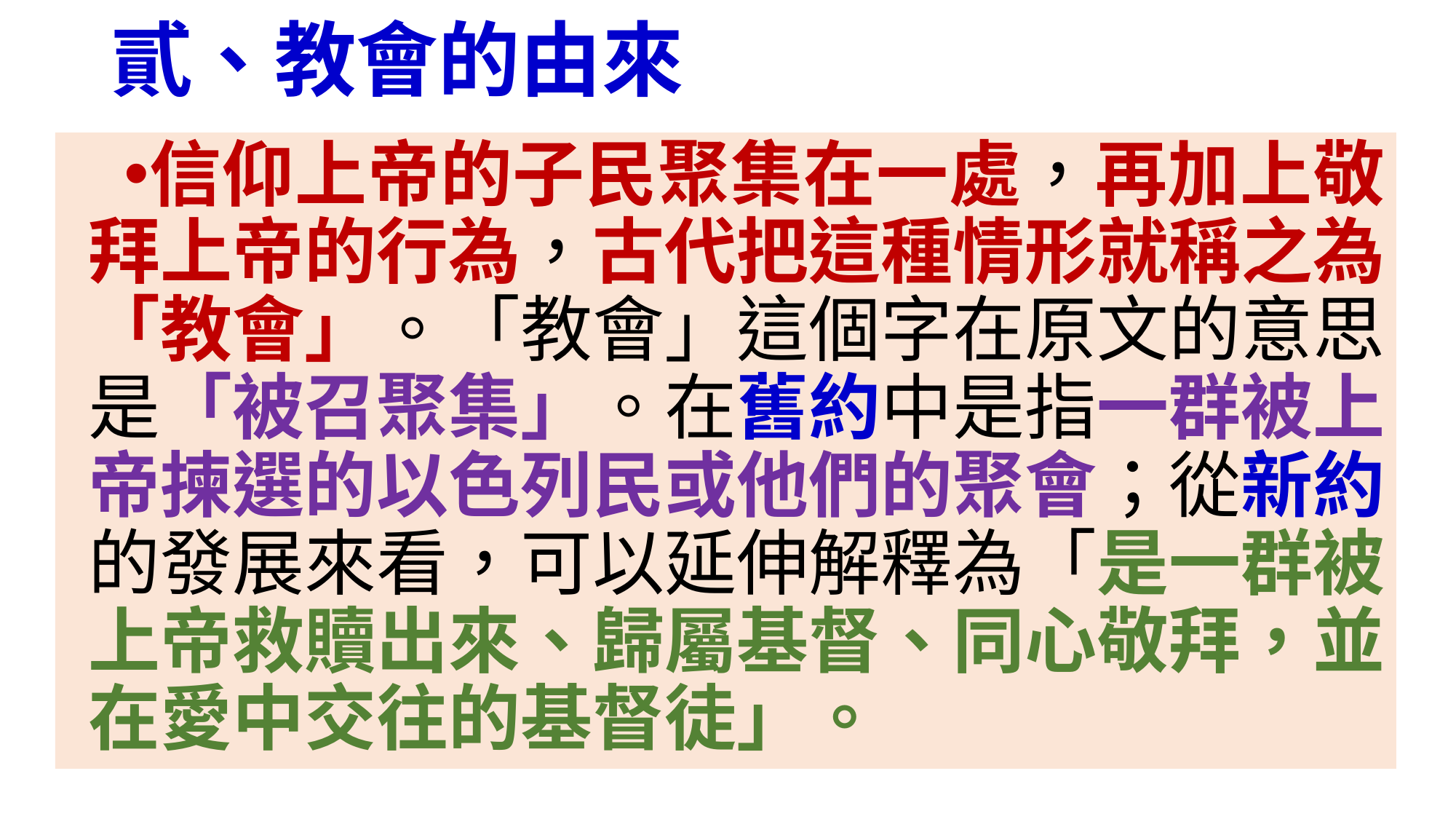

# 貳、教會的由來
信仰上帝的子民聚集在一處，再加上敬拜上帝的行為，古代把這種情形就稱之為「教會」。「教會」這個字在原文的意思是「被召聚集」。在舊約中是指一群被上帝揀選的以色列民或他們的聚會；從新約的發展來看，可以延伸解釋為「是一群被上帝救贖出來、歸屬基督、同心敬拜，並在愛中交往的基督徒」。